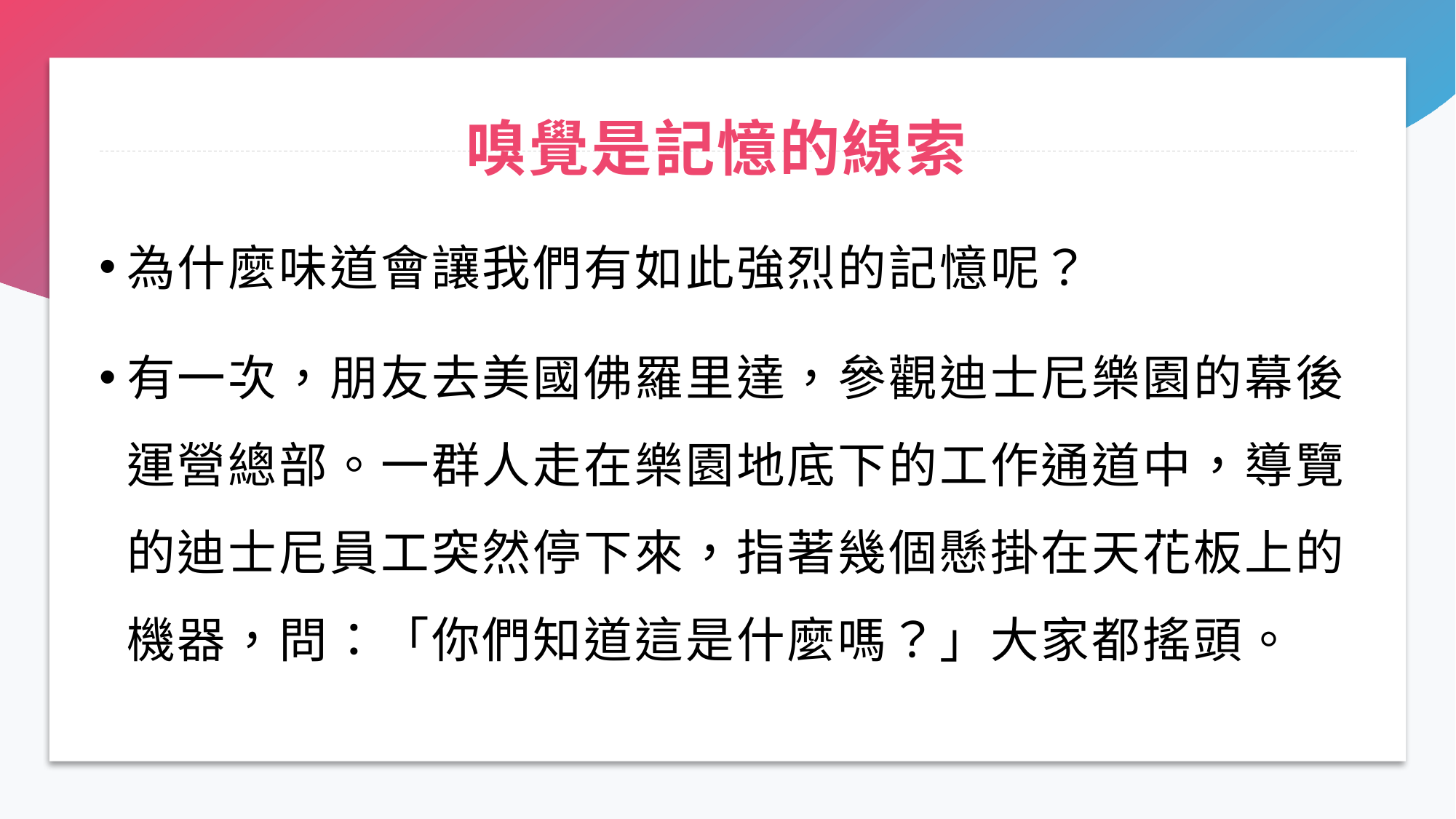

# 嗅覺是記憶的線索
為什麼味道會讓我們有如此強烈的記憶呢？
有一次，朋友去美國佛羅里達，參觀迪士尼樂園的幕後運營總部。一群人走在樂園地底下的工作通道中，導覽的迪士尼員工突然停下來，指著幾個懸掛在天花板上的機器，問：「你們知道這是什麼嗎？」大家都搖頭。